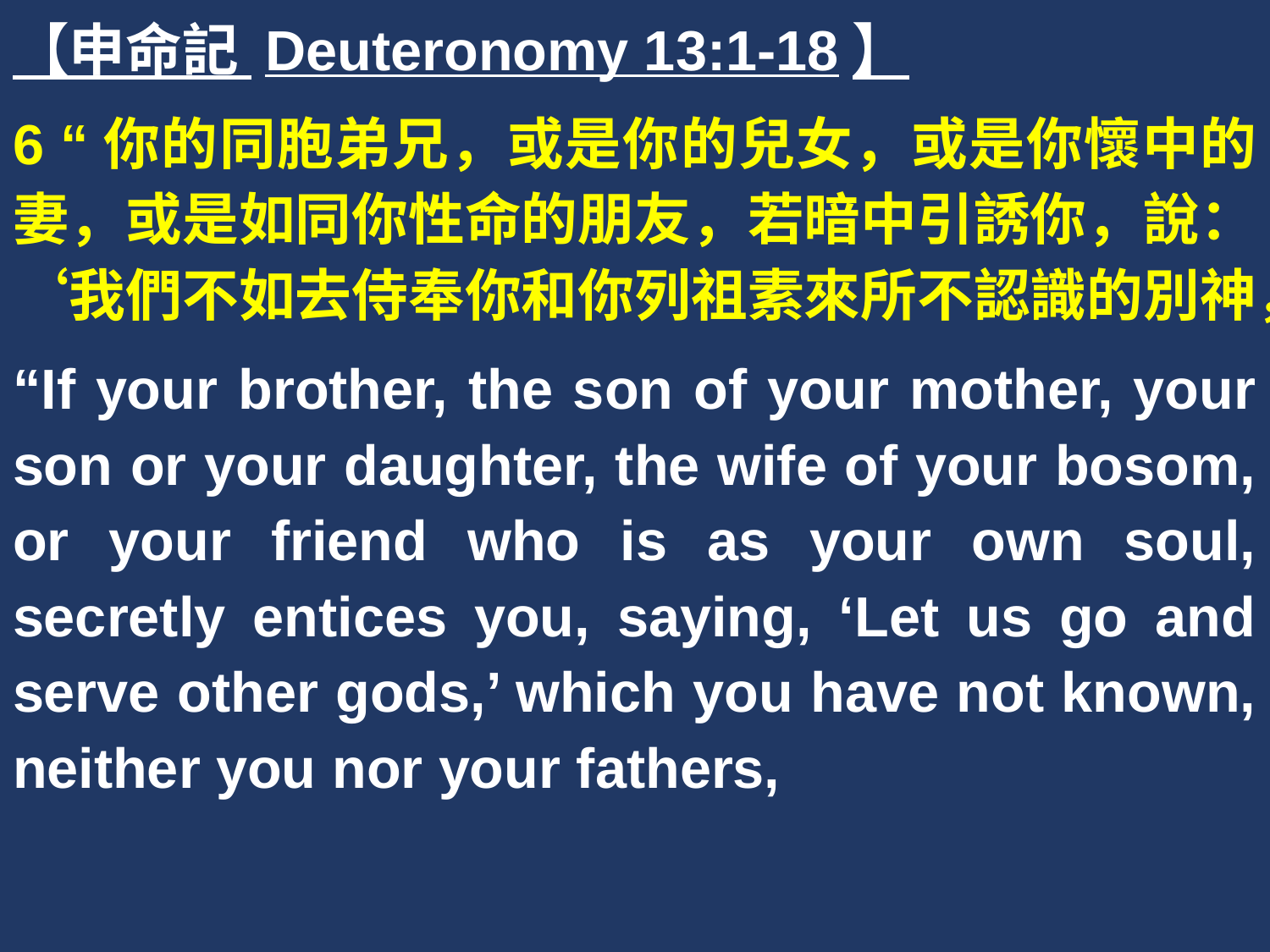

【申命記 Deuteronomy 13:1-18】
6 “你的同胞弟兄，或是你的兒女，或是你懷中的妻，或是如同你性命的朋友，若暗中引誘你，說：‘我們不如去侍奉你和你列祖素來所不認識的別神，
“If your brother, the son of your mother, your son or your daughter, the wife of your bosom, or your friend who is as your own soul, secretly entices you, saying, ‘Let us go and serve other gods,’ which you have not known, neither you nor your fathers,